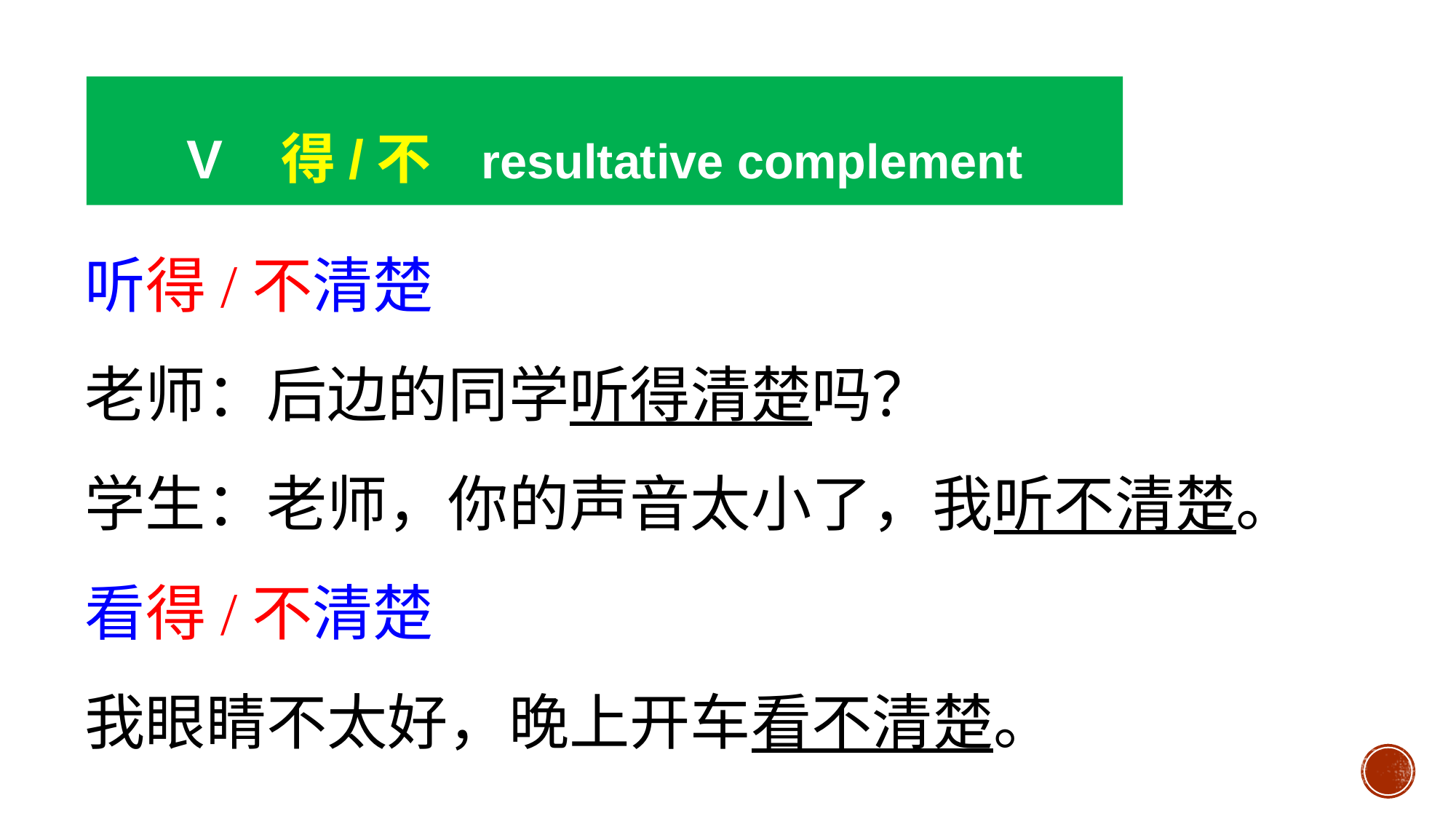

V   得/不   resultative complement
听得/不清楚
老师：后边的同学听得清楚吗？
学生：老师，你的声音太小了，我听不清楚。
看得/不清楚
我眼睛不太好，晚上开车看不清楚。